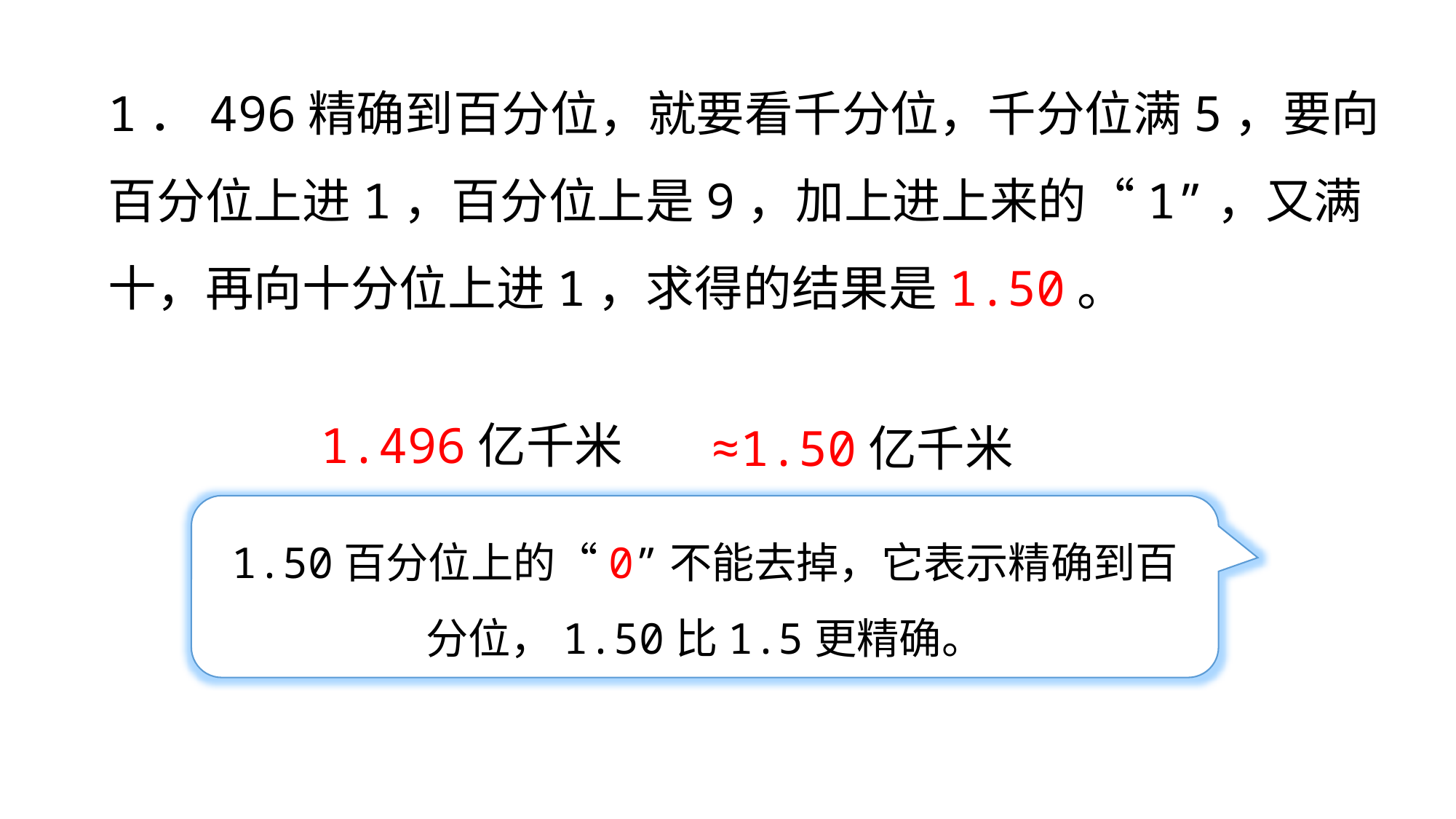

1．496精确到百分位，就要看千分位，千分位满5，要向百分位上进1，百分位上是9，加上进上来的“1”，又满十，再向十分位上进1，求得的结果是1.50。
1.496亿千米
≈1.50亿千米
1.50百分位上的“0”不能去掉，它表示精确到百分位，1.50比1.5更精确。